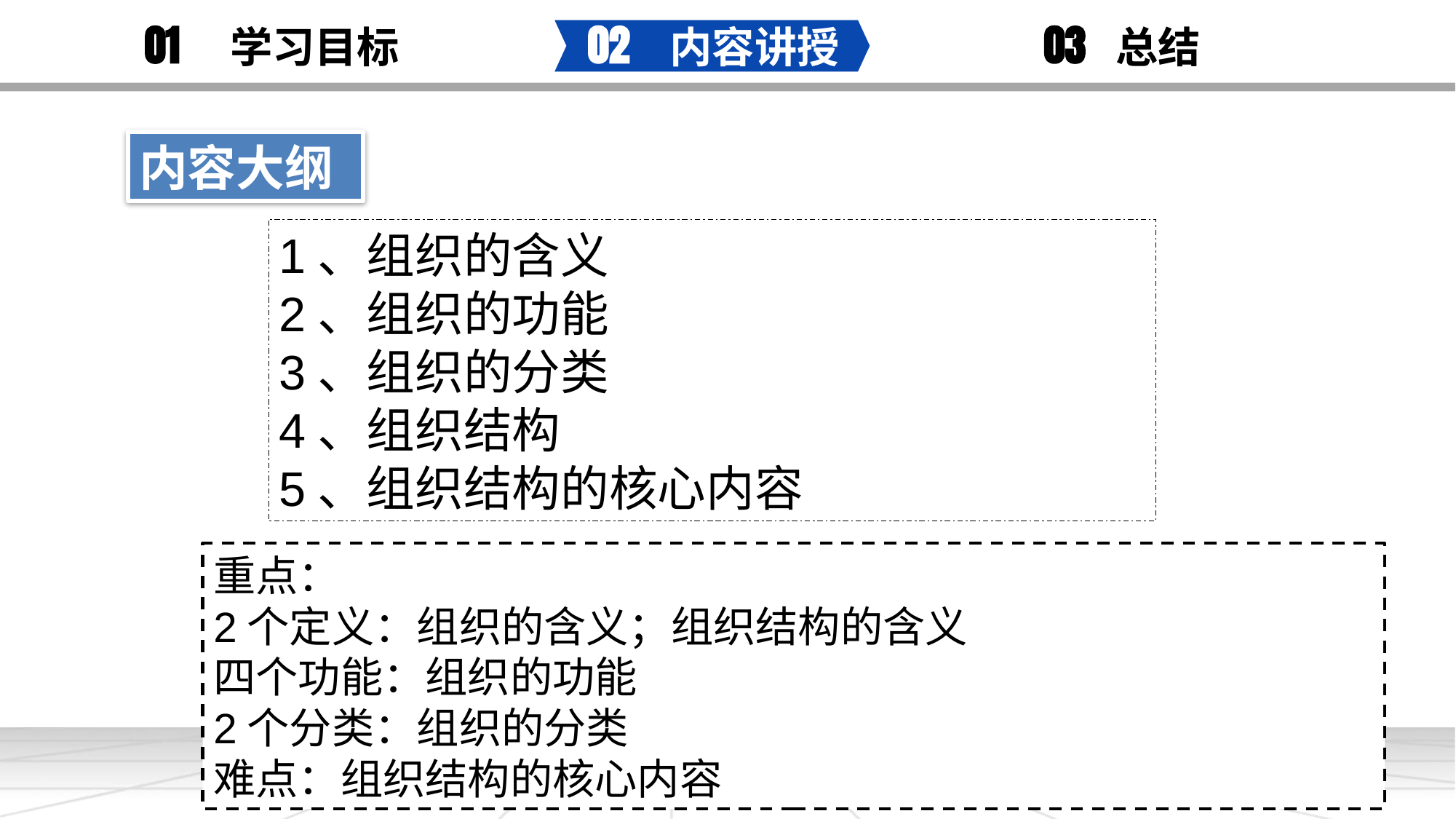

02   内容讲授
03  总结
01    学习目标

内容大纲
1、组织的含义
2、组织的功能
3、组织的分类
4、组织结构
5、组织结构的核心内容
重点：
2个定义：组织的含义；组织结构的含义
四个功能：组织的功能
2个分类：组织的分类
难点：组织结构的核心内容